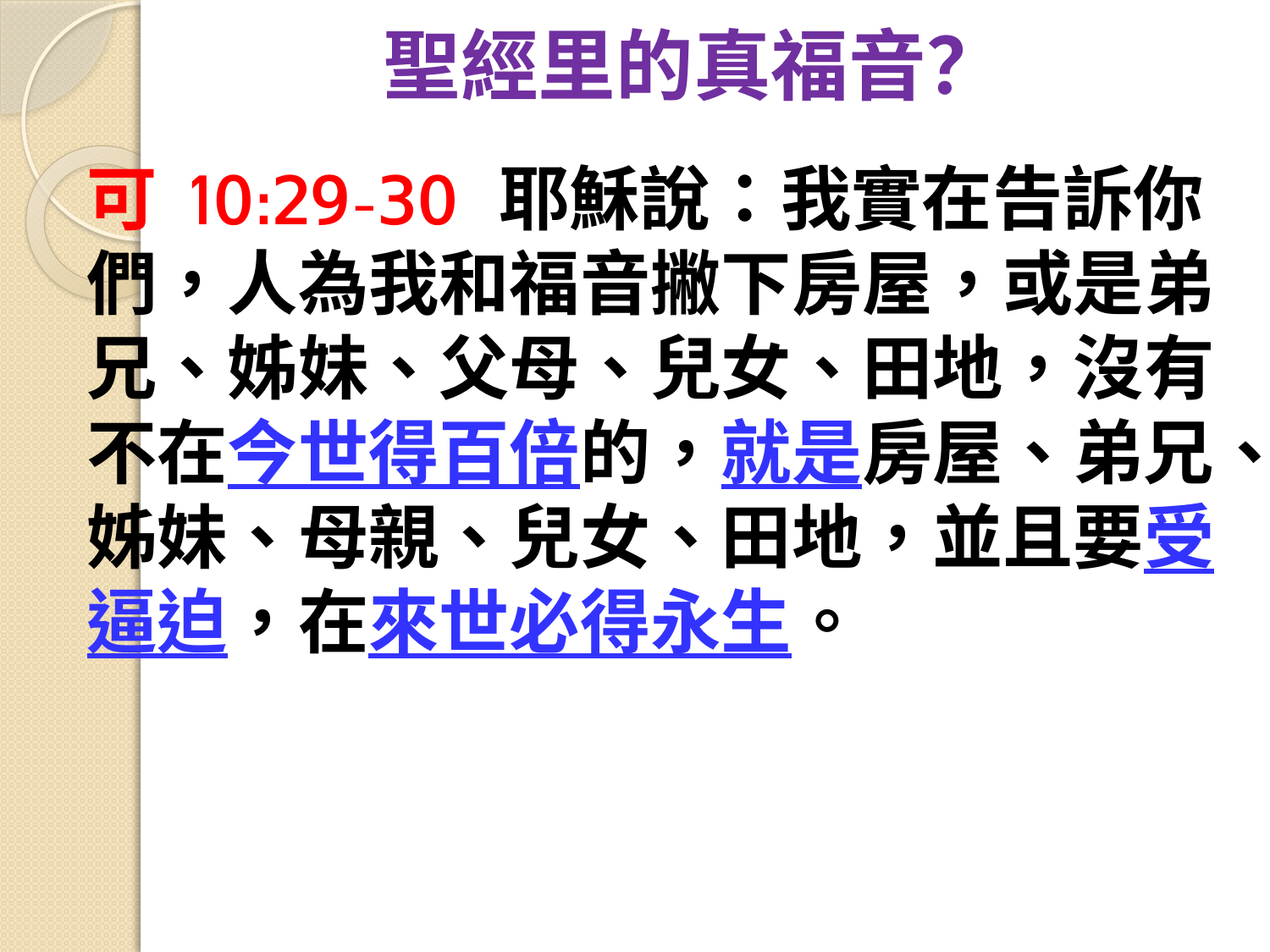

聖經里的真福音？
可 10:29-30 耶穌說：我實在告訴你們，人為我和福音撇下房屋，或是弟兄、姊妹、父母、兒女、田地，沒有不在今世得百倍的，就是房屋、弟兄、姊妹、母親、兒女、田地，並且要受逼迫，在來世必得永生。